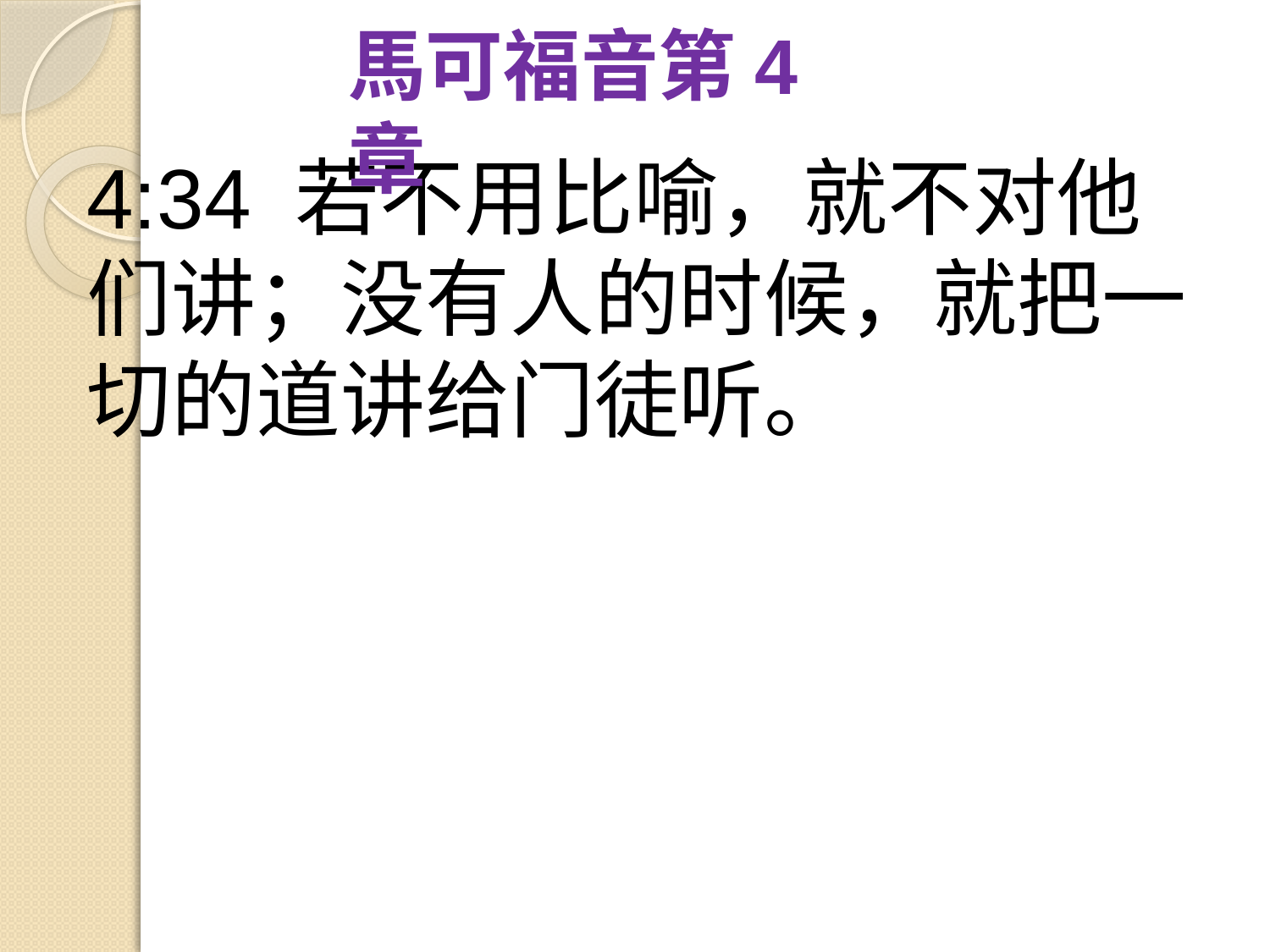

馬可福音第4章
4:34 若不用比喻，就不对他们讲；没有人的时候，就把一切的道讲给门徒听。